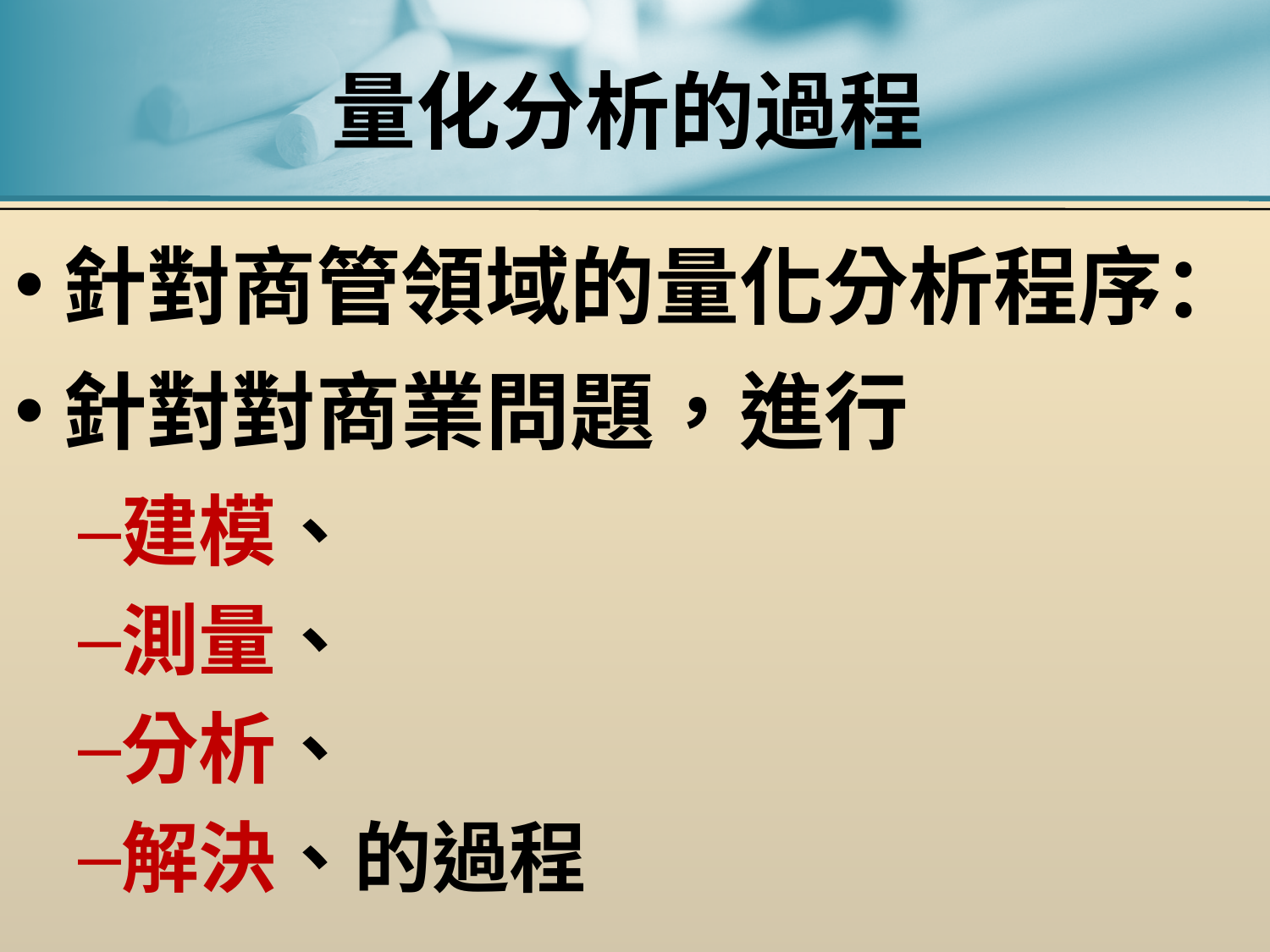

# 量化分析的過程
針對商管領域的量化分析程序：
針對對商業問題，進行
建模、
測量、
分析、
解決、的過程